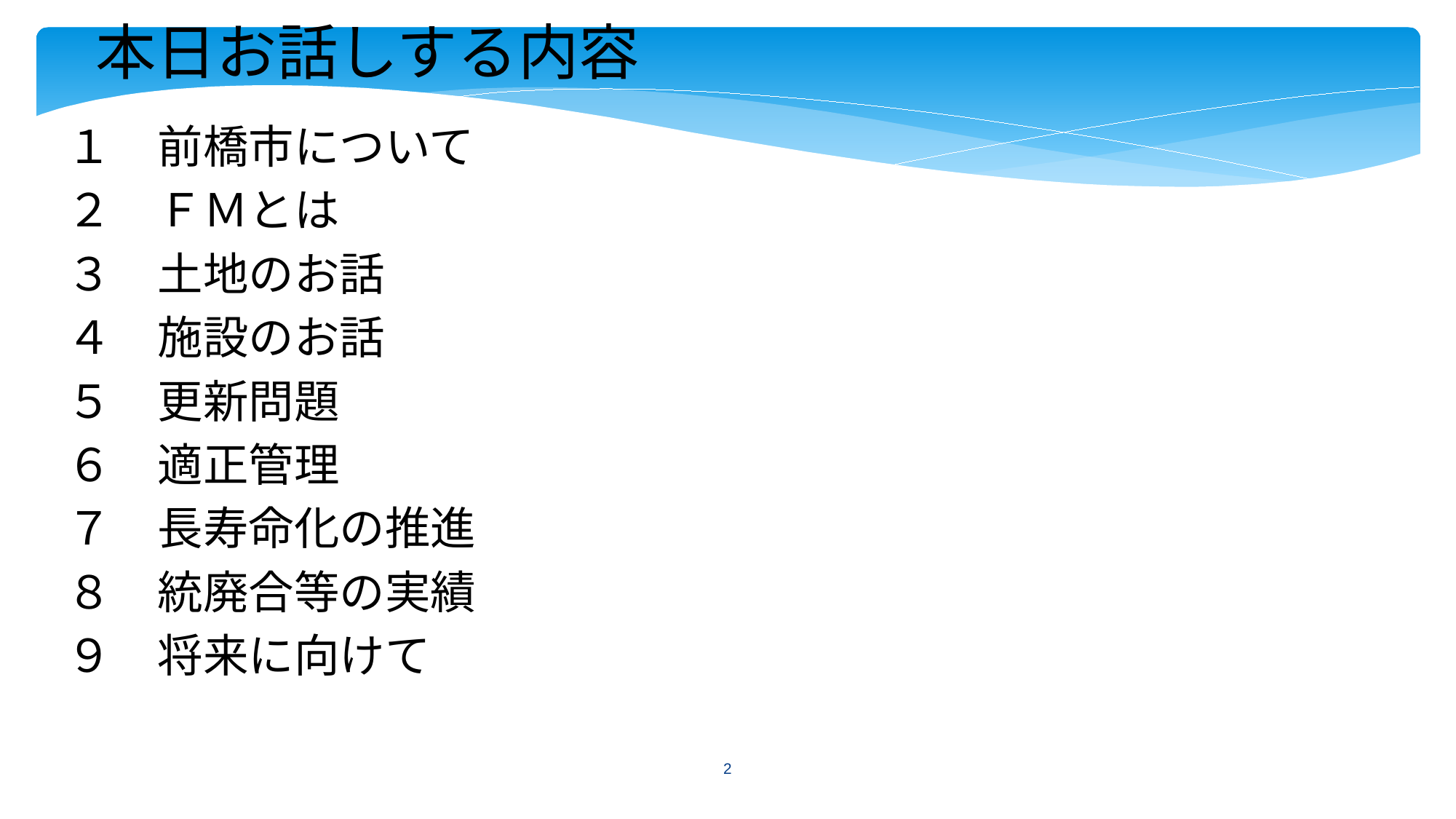

本日お話しする内容
１　前橋市について
２　ＦＭとは
３　土地のお話
４　施設のお話
５　更新問題
６　適正管理
７　長寿命化の推進
８　統廃合等の実績
９　将来に向けて
2